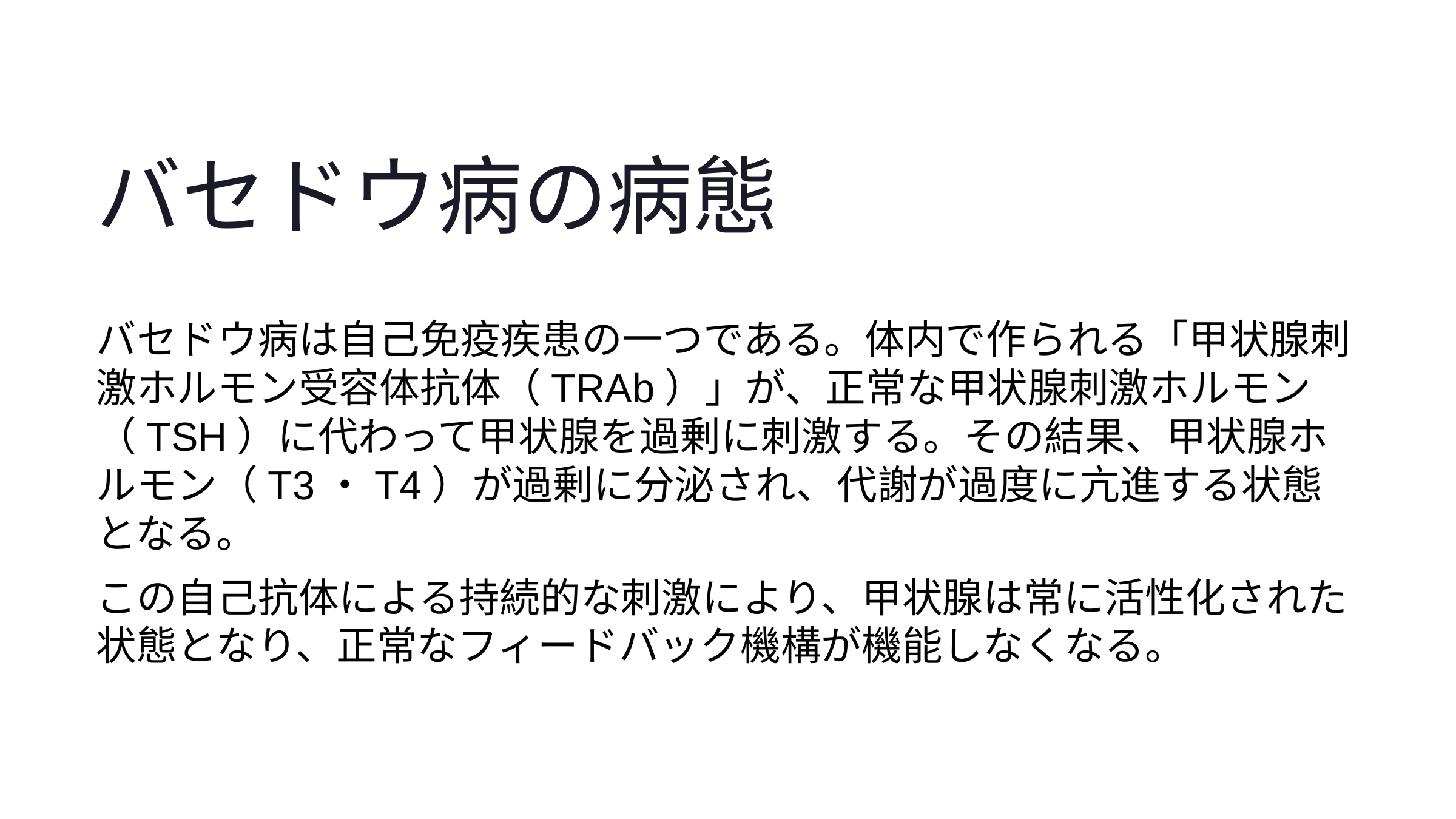

バセドウ病の病態
バセドウ病は自己免疫疾患の一つである。体内で作られる「甲状腺刺激ホルモン受容体抗体（TRAb）」が、正常な甲状腺刺激ホルモン（TSH）に代わって甲状腺を過剰に刺激する。その結果、甲状腺ホルモン（T3・T4）が過剰に分泌され、代謝が過度に亢進する状態となる。
この自己抗体による持続的な刺激により、甲状腺は常に活性化された状態となり、正常なフィードバック機構が機能しなくなる。